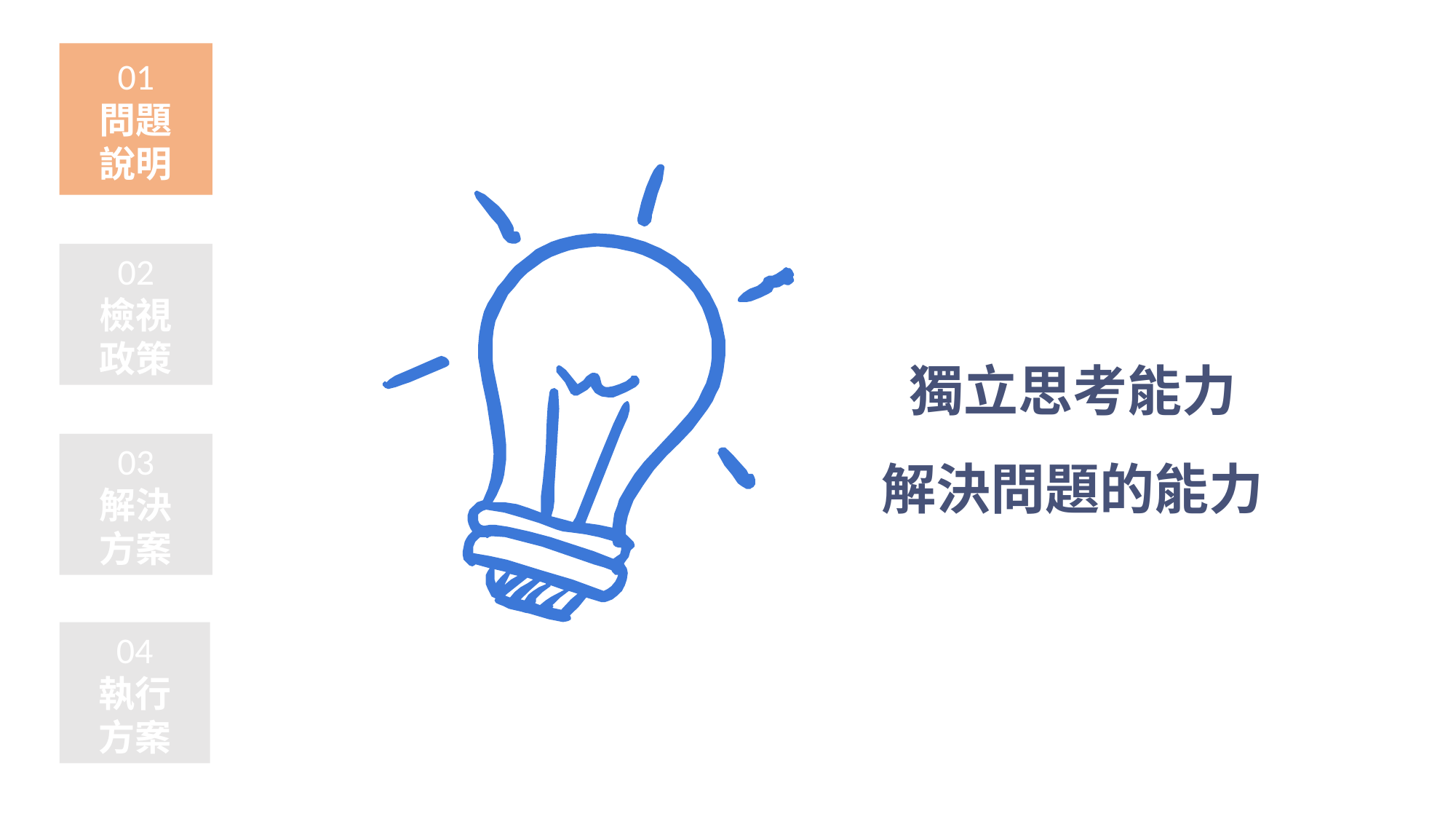

01
問題
說明

02
檢視
政策

獨立思考能力
解決問題的能力
03
解決
方案
04
執行
方案